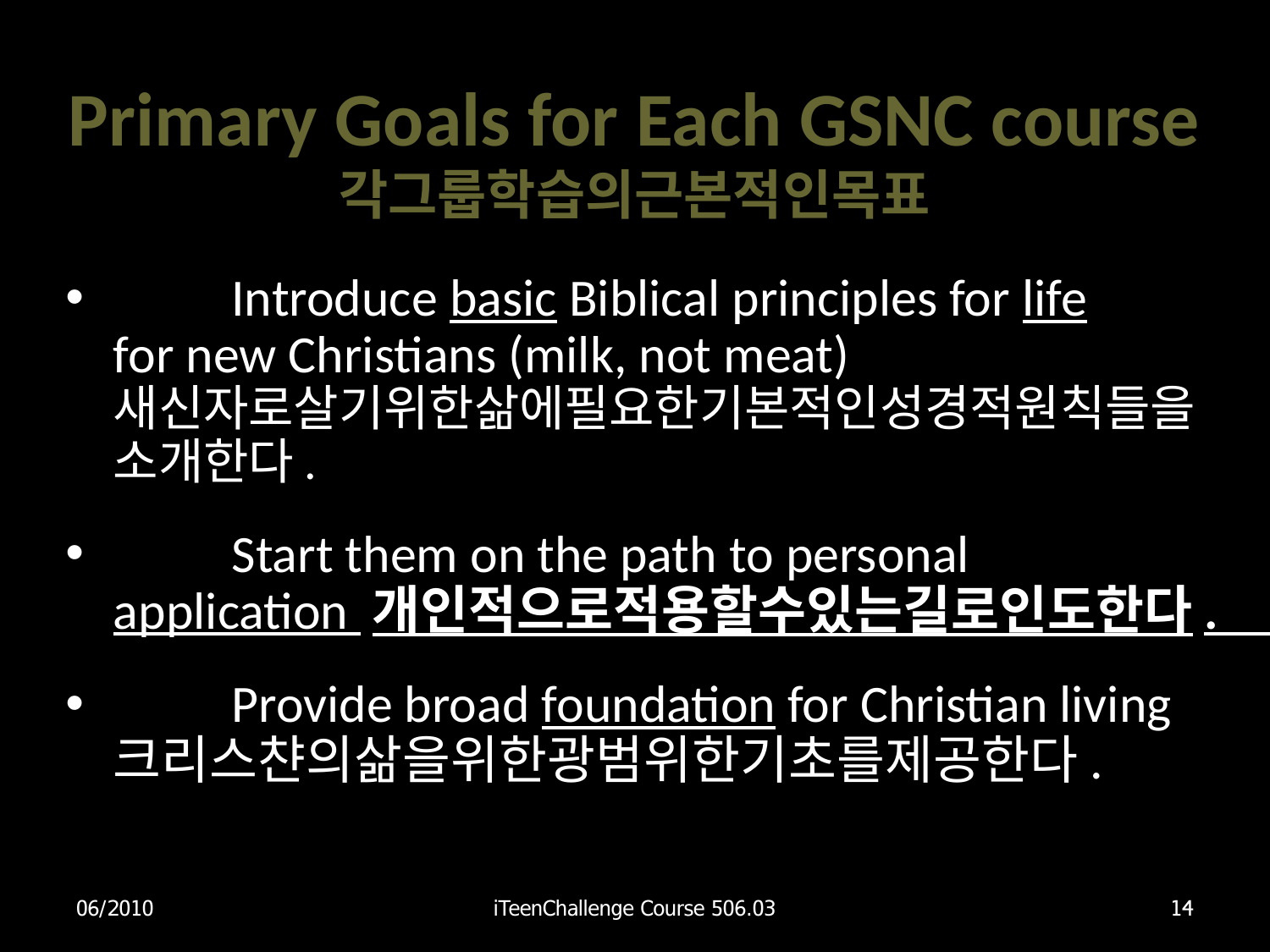

# Primary Goals for Each GSNC course 각그룹학습의근본적인목표
	Introduce basic Biblical principles for life 	for new Christians (milk, not meat) 새신자로살기위한삶에필요한기본적인성경적원칙들을소개한다.
	Start them on the path to personal 	application 개인적으로적용할수있는길로인도한다.
	Provide broad foundation for Christian living 크리스챤의삶을위한광범위한기초를제공한다.

06/2010
iTeenChallenge Course 506.03
14